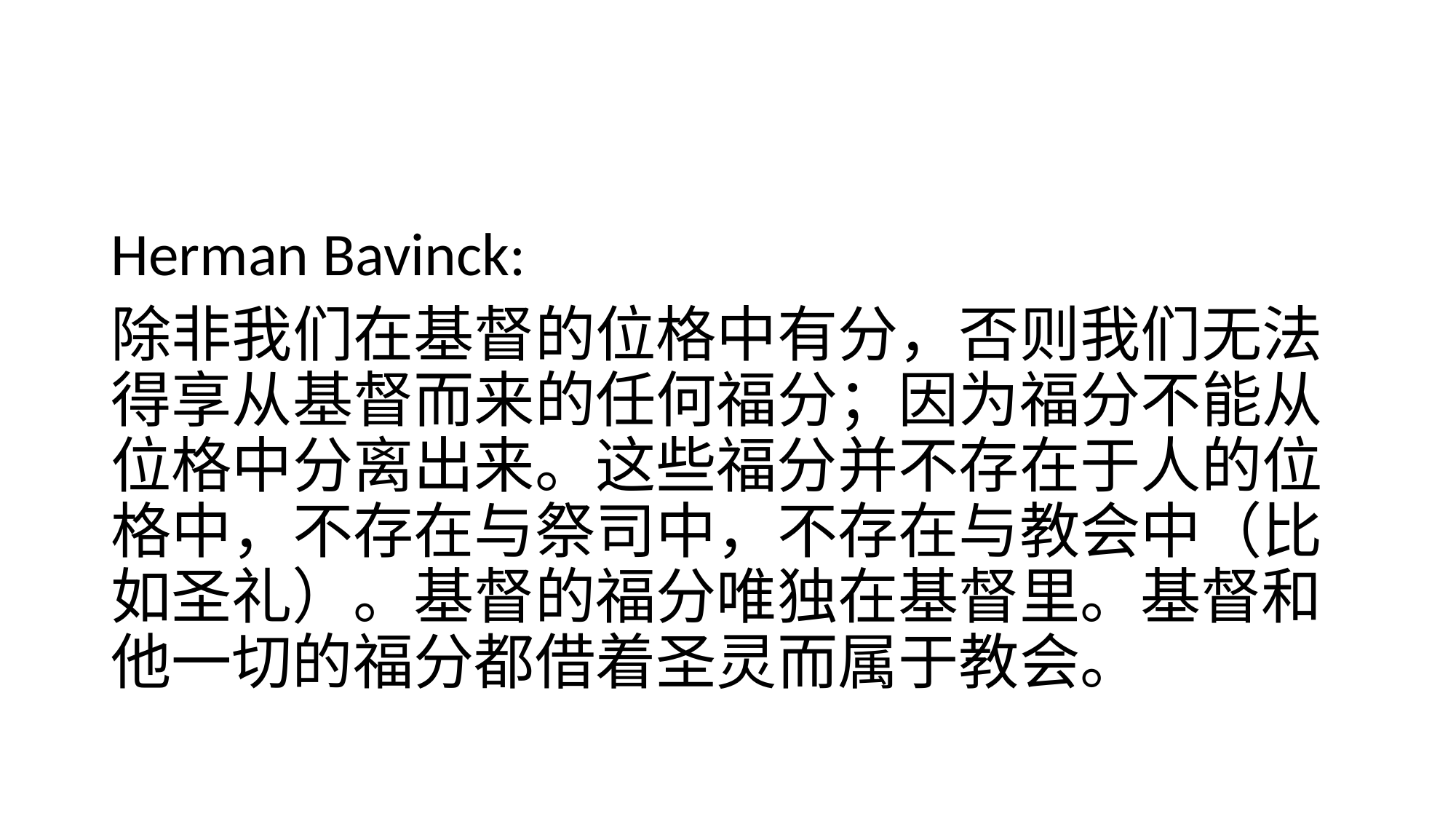

#
Herman Bavinck:
除非我们在基督的位格中有分，否则我们无法得享从基督而来的任何福分；因为福分不能从位格中分离出来。这些福分并不存在于人的位格中，不存在与祭司中，不存在与教会中（比如圣礼）。基督的福分唯独在基督里。基督和他一切的福分都借着圣灵而属于教会。